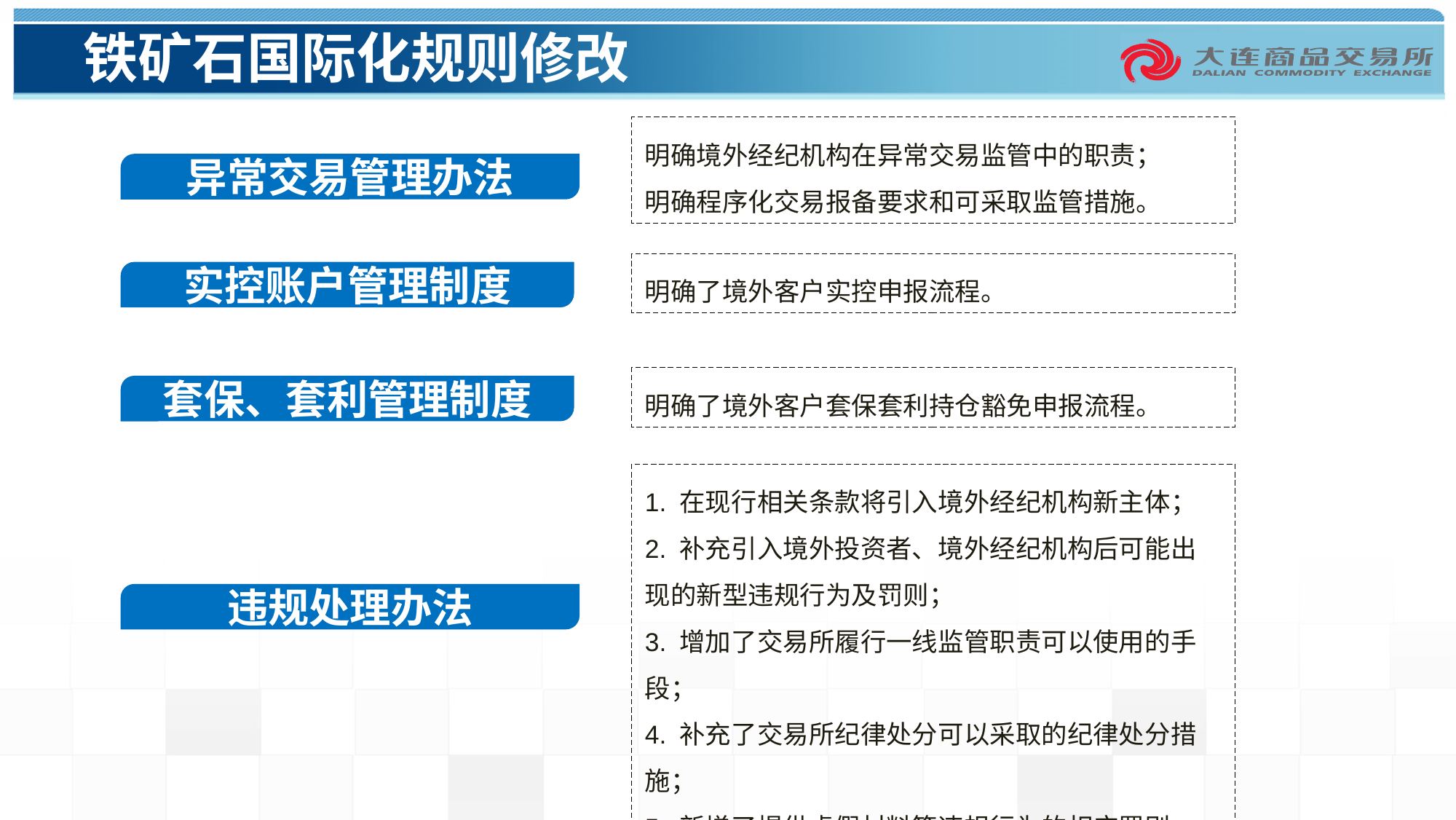

# 铁矿石国际化规则修改
明确境外经纪机构在异常交易监管中的职责；
明确程序化交易报备要求和可采取监管措施。
异常交易管理办法
明确了境外客户实控申报流程。
实控账户管理制度
明确了境外客户套保套利持仓豁免申报流程。
套保、套利管理制度
1. 在现行相关条款将引入境外经纪机构新主体；
2. 补充引入境外投资者、境外经纪机构后可能出现的新型违规行为及罚则；
3. 增加了交易所履行一线监管职责可以使用的手段；
4. 补充了交易所纪律处分可以采取的纪律处分措施；
5. 新增了提供虚假材料等违规行为的相应罚则；
违规处理办法